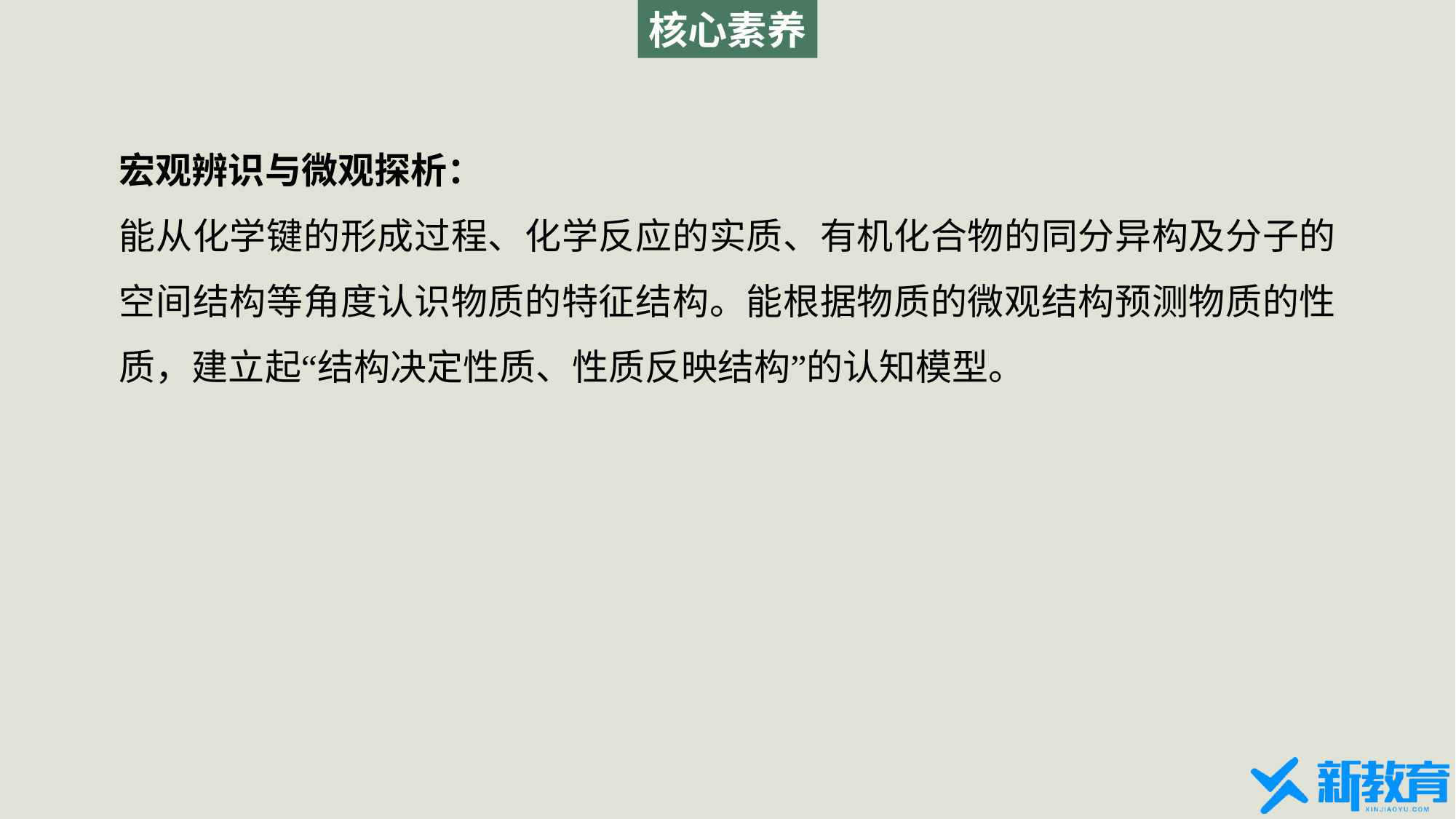

核心素养
宏观辨识与微观探析：
能从化学键的形成过程、化学反应的实质、有机化合物的同分异构及分子的空间结构等角度认识物质的特征结构。能根据物质的微观结构预测物质的性质，建立起“结构决定性质、性质反映结构”的认知模型。